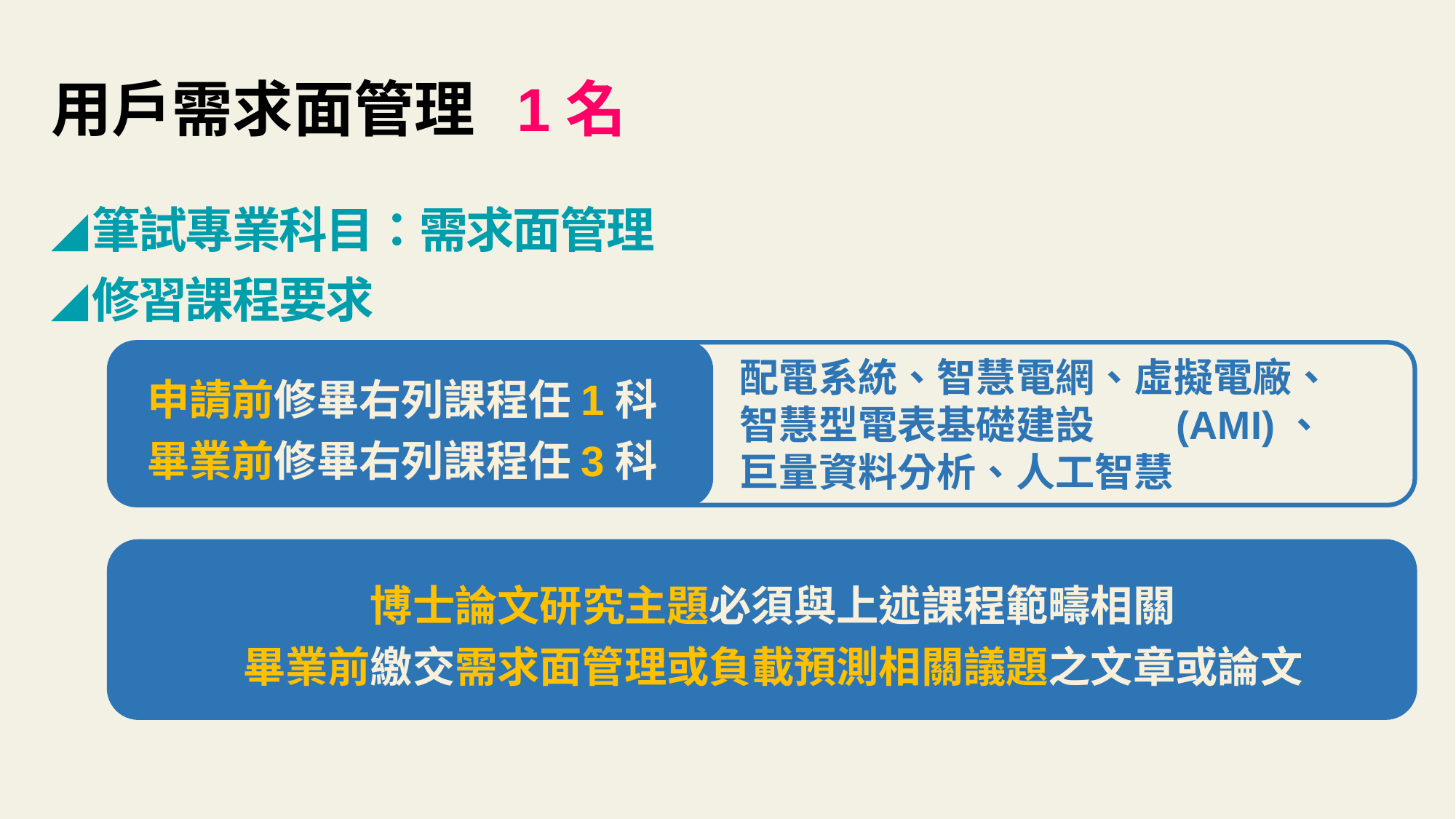

用戶需求面管理  1名
筆試專業科目：需求面管理
修習課程要求
申請前修畢右列課程任1科
畢業前修畢右列課程任3科
配電系統、智慧電網、虛擬電廠、
智慧型電表基礎建設	(AMI)、
巨量資料分析、人工智慧
博士論文研究主題必須與上述課程範疇相關
畢業前繳交需求面管理或負載預測相關議題之文章或論文